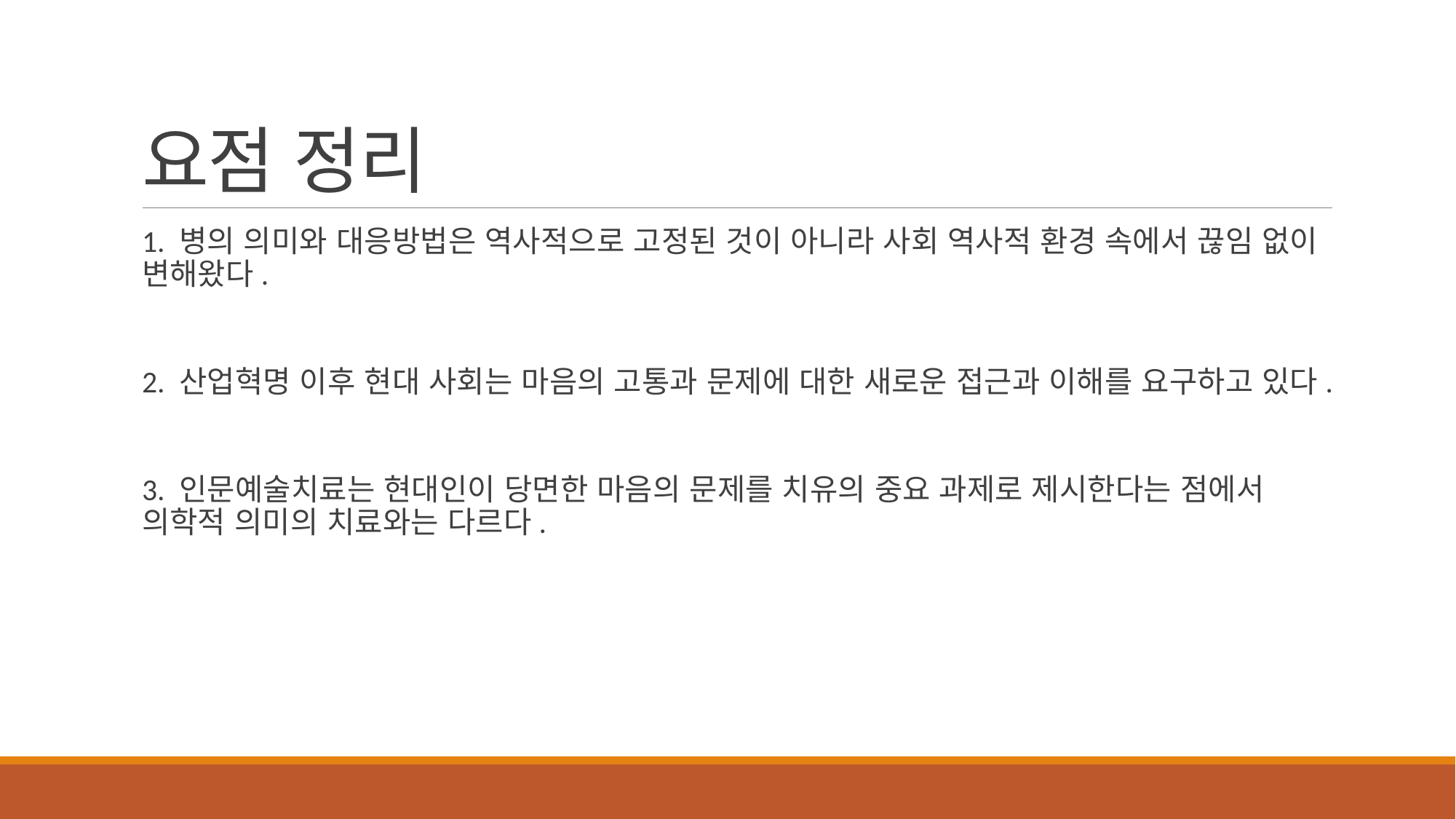

# 요점 정리
1. 병의 의미와 대응방법은 역사적으로 고정된 것이 아니라 사회 역사적 환경 속에서 끊임 없이 변해왔다.

2. 산업혁명 이후 현대 사회는 마음의 고통과 문제에 대한 새로운 접근과 이해를 요구하고 있다.

3. 인문예술치료는 현대인이 당면한 마음의 문제를 치유의 중요 과제로 제시한다는 점에서 의학적 의미의 치료와는 다르다.